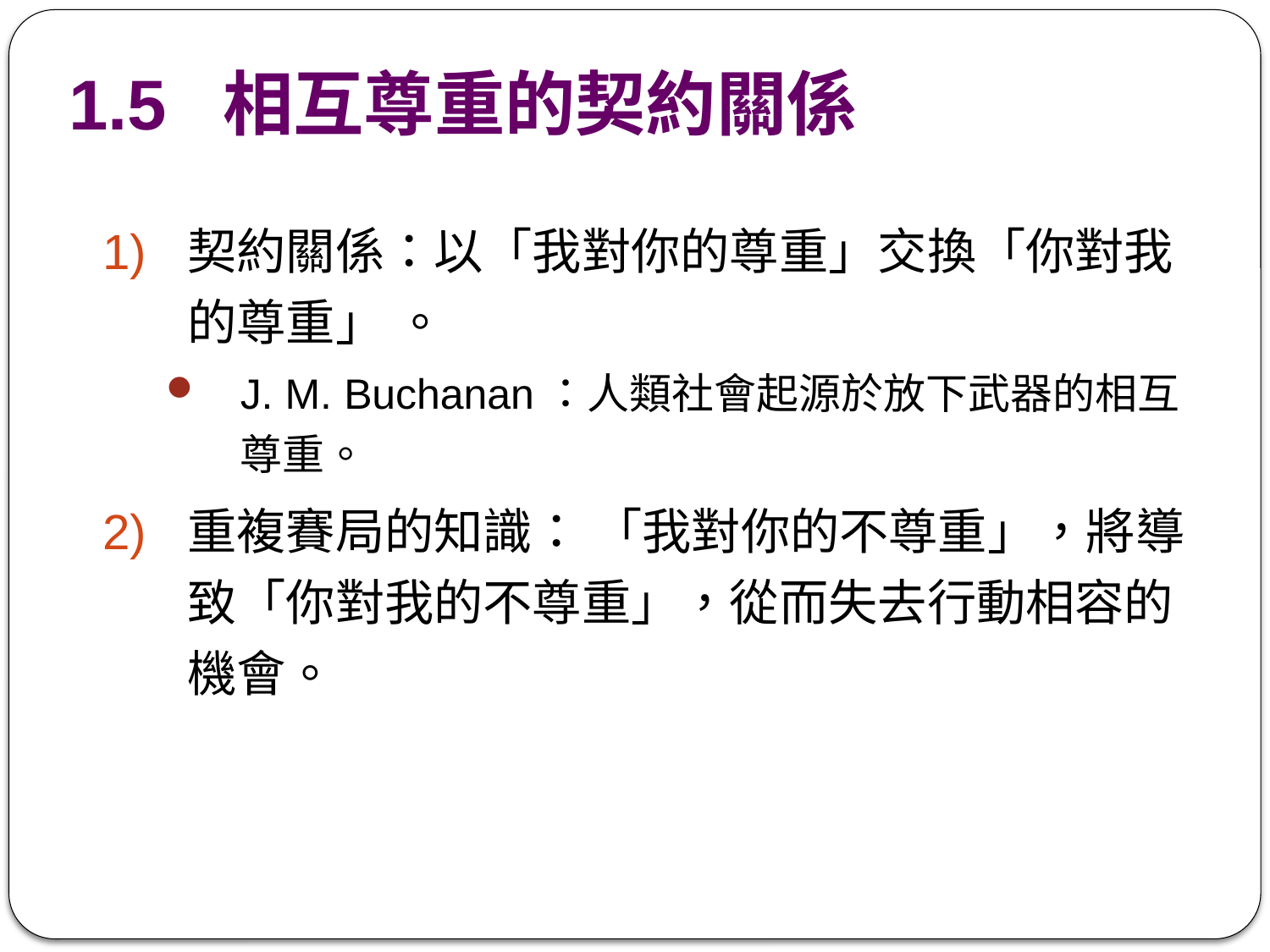

# 1.5  相互尊重的契約關係
契約關係：以「我對你的尊重」交換「你對我的尊重」 。
J. M. Buchanan：人類社會起源於放下武器的相互尊重。
重複賽局的知識： 「我對你的不尊重」，將導致「你對我的不尊重」，從而失去行動相容的機會。

8